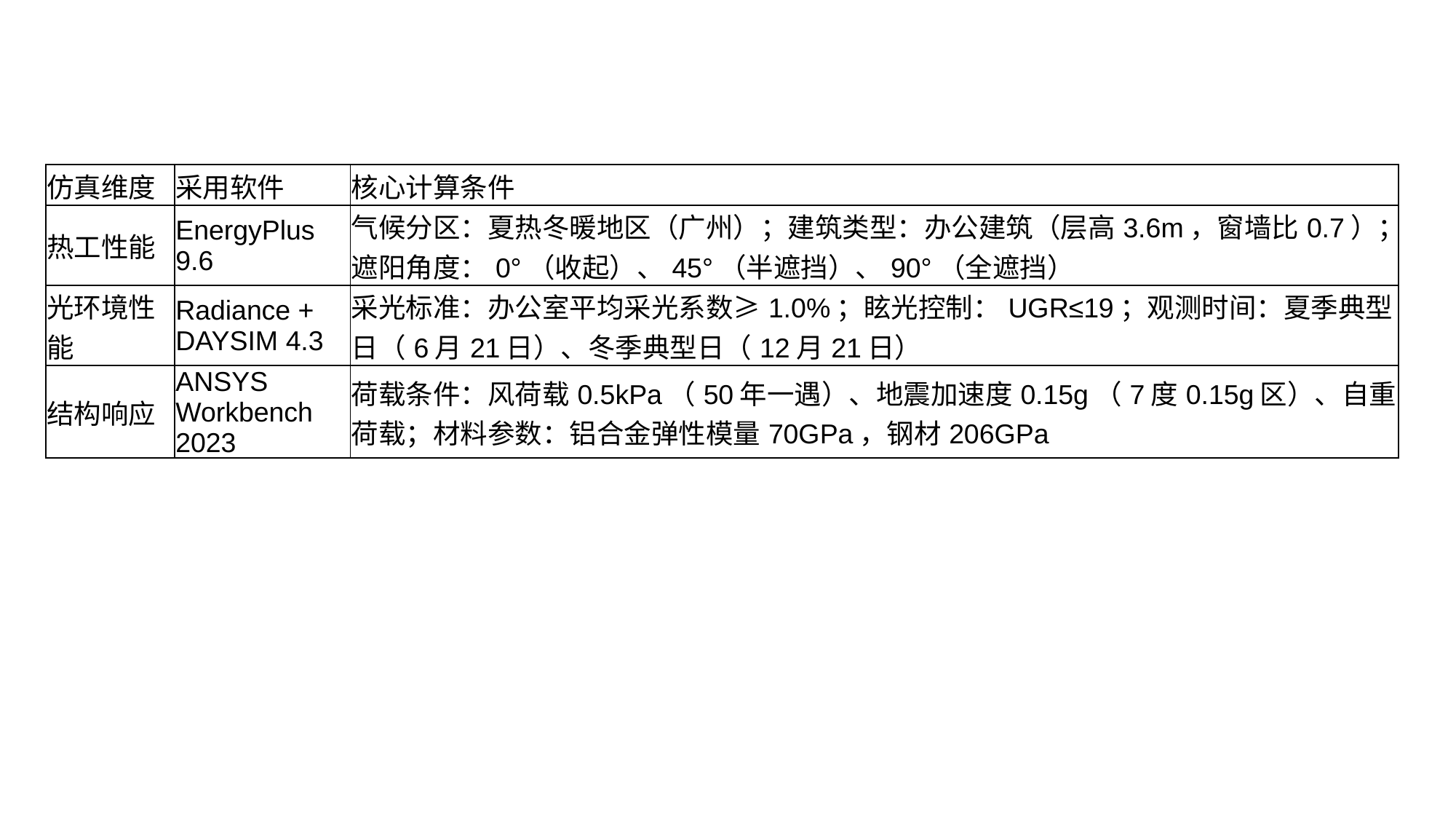

| 仿真维度 | 采用软件 | 核心计算条件 |
| --- | --- | --- |
| 热工性能 | EnergyPlus 9.6 | 气候分区：夏热冬暖地区（广州）；建筑类型：办公建筑（层高3.6m，窗墙比0.7）；遮阳角度：0°（收起）、45°（半遮挡）、90°（全遮挡） |
| 光环境性能 | Radiance + DAYSIM 4.3 | 采光标准：办公室平均采光系数≥1.0%；眩光控制：UGR≤19；观测时间：夏季典型日（6月21日）、冬季典型日（12月21日） |
| 结构响应 | ANSYS Workbench 2023 | 荷载条件：风荷载0.5kPa（50年一遇）、地震加速度0.15g（7度0.15g区）、自重荷载；材料参数：铝合金弹性模量70GPa，钢材206GPa |